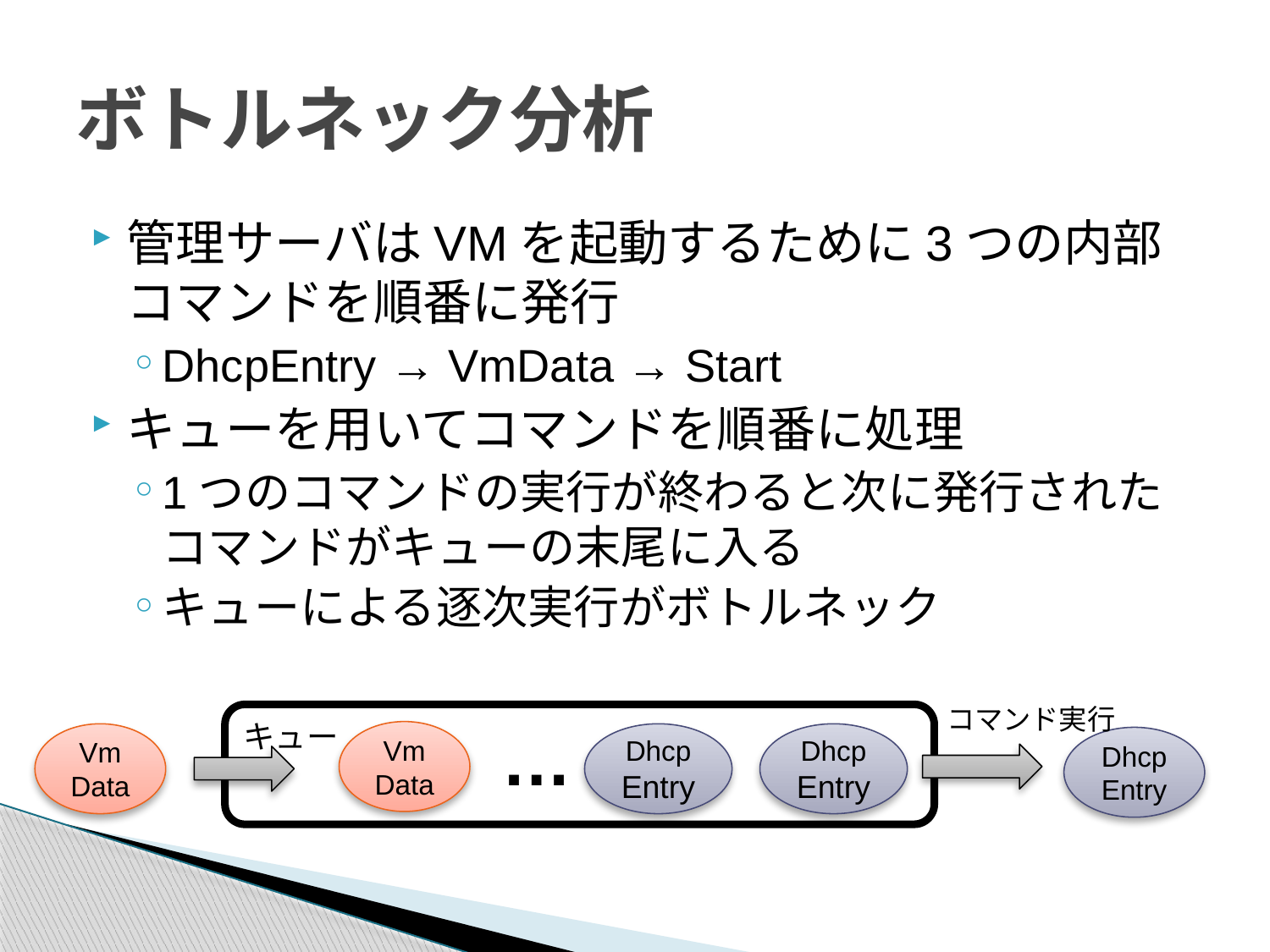

# ボトルネック分析
管理サーバはVMを起動するために3つの内部コマンドを順番に発行
DhcpEntry → VmData → Start
キューを用いてコマンドを順番に処理
1つのコマンドの実行が終わると次に発行されたコマンドがキューの末尾に入る
キューによる逐次実行がボトルネック
コマンド実行
キュー
…
Vm
Data
Vm
Data
Dhcp
Entry
Dhcp
Entry
Dhcp
Entry